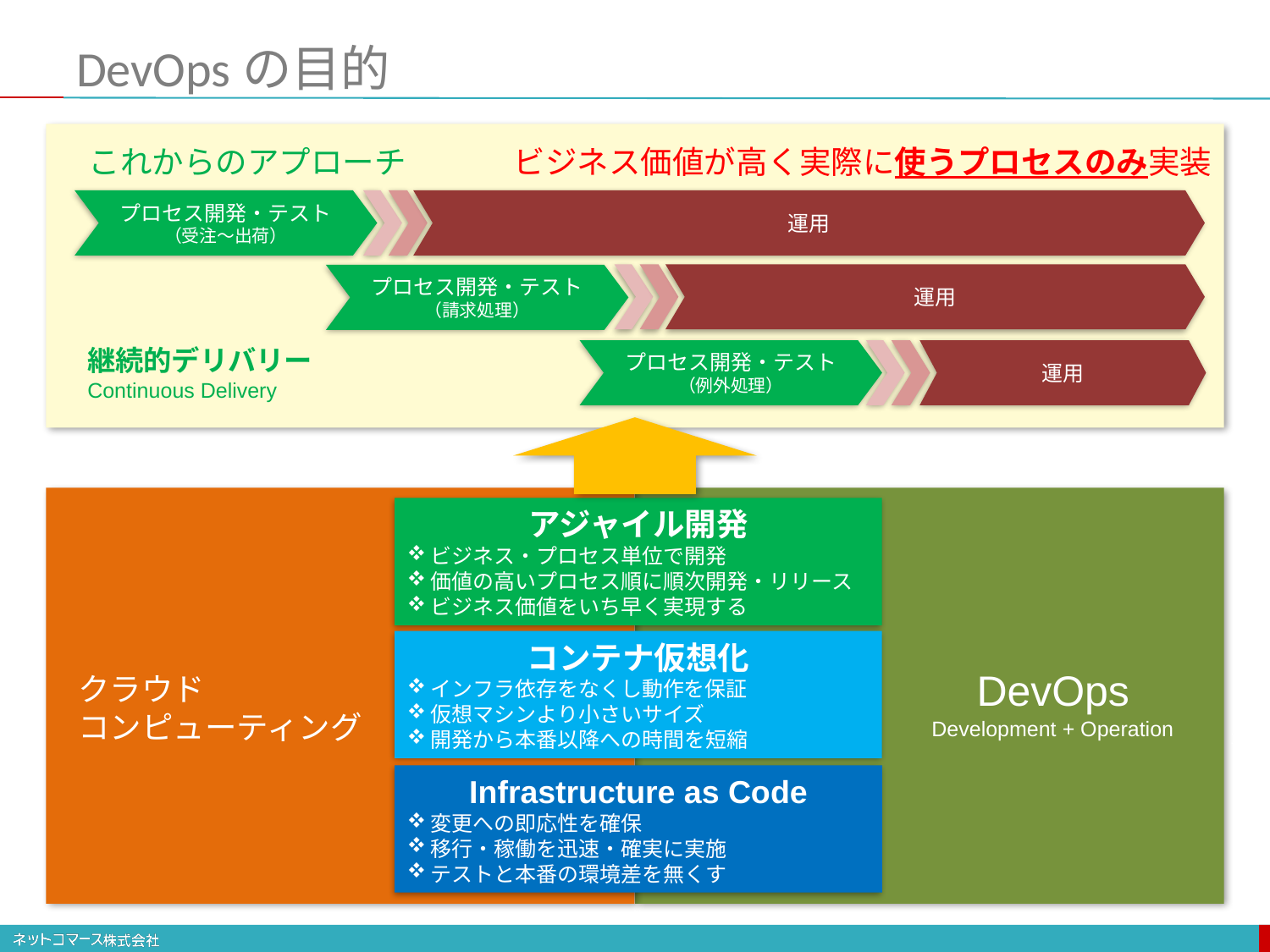

# DevOpsの目的

ビジネス価値が高く実際に使うプロセスのみ実装
これからのアプローチ
プロセス開発・テスト
（受注〜出荷）

運用

運用
プロセス開発・テスト
（請求処理）
継続的デリバリー
Continuous Delivery
プロセス開発・テスト
（例外処理）

運用

アジャイル開発
ビジネス・プロセス単位で開発
価値の高いプロセス順に順次開発・リリース
ビジネス価値をいち早く実現する
コンテナ仮想化
インフラ依存をなくし動作を保証
仮想マシンより小さいサイズ
開発から本番以降への時間を短縮
DevOps
Development + Operation
クラウド
コンピューティング
13
Infrastructure as Code
変更への即応性を確保
移行・稼働を迅速・確実に実施
テストと本番の環境差を無くす